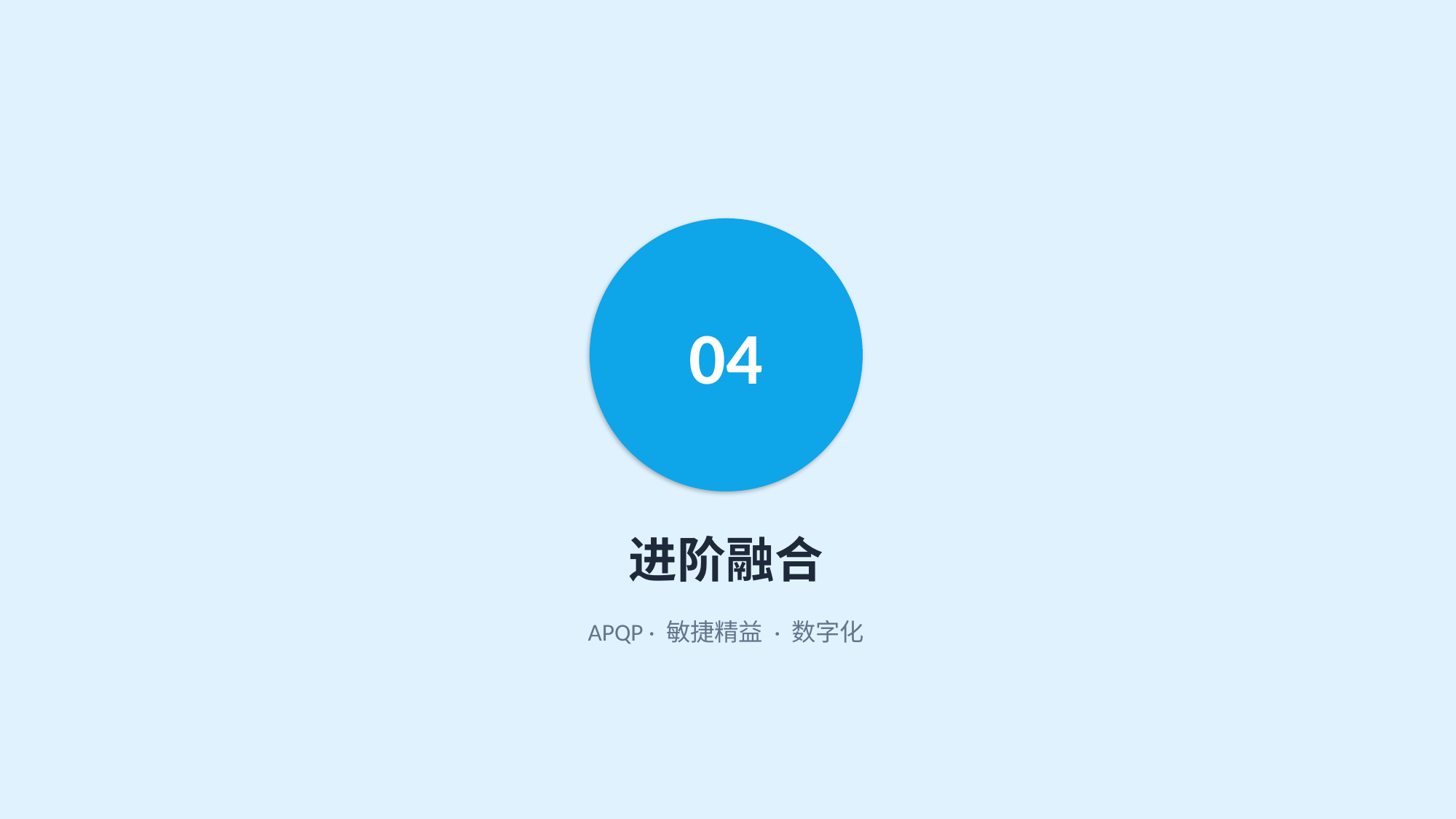

04
进阶融合
APQP · 敏捷精益 · 数字化